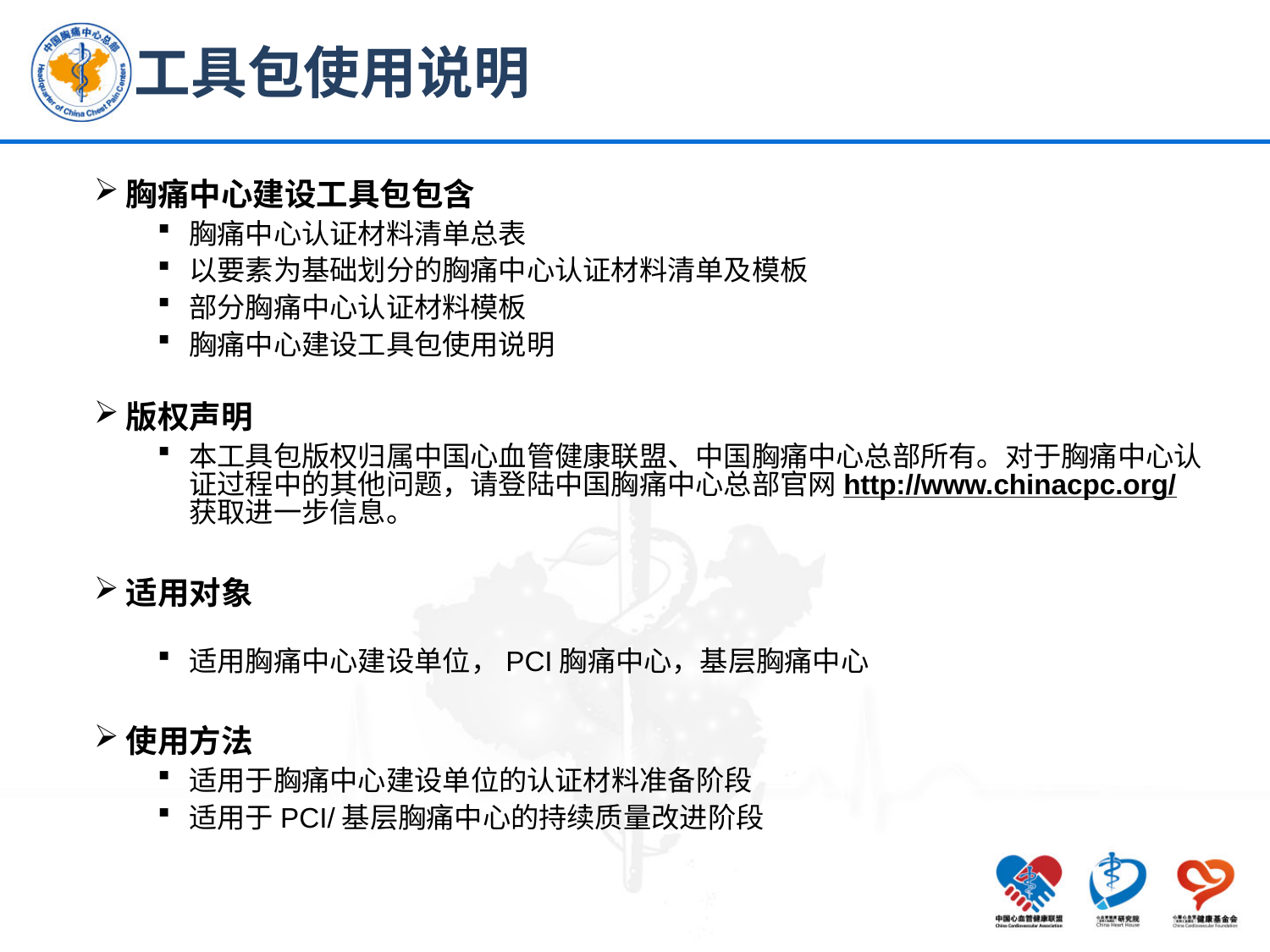

# 工具包使用说明
胸痛中心建设工具包包含
胸痛中心认证材料清单总表
以要素为基础划分的胸痛中心认证材料清单及模板
部分胸痛中心认证材料模板
胸痛中心建设工具包使用说明
版权声明
本工具包版权归属中国心血管健康联盟、中国胸痛中心总部所有。对于胸痛中心认证过程中的其他问题，请登陆中国胸痛中心总部官网http://www.chinacpc.org/ 获取进一步信息。
适用对象
适用胸痛中心建设单位，PCI胸痛中心，基层胸痛中心
使用方法
适用于胸痛中心建设单位的认证材料准备阶段
适用于PCI/基层胸痛中心的持续质量改进阶段